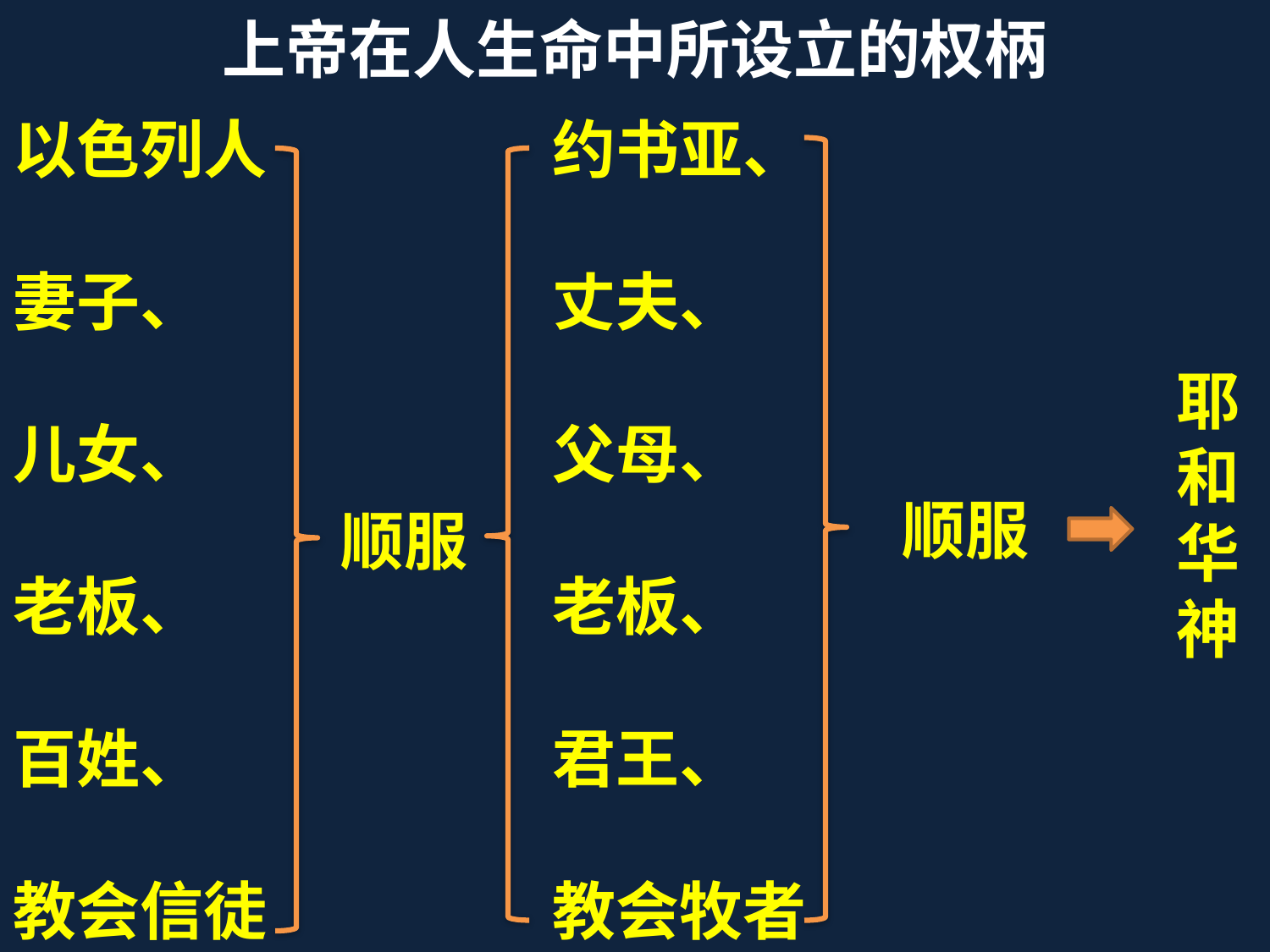

上帝在人生命中所设立的权柄
耶和华神
以色列人

妻子、

儿女、

老板、

百姓、

教会信徒
顺服
# 约书亚、 丈夫、 父母、 老板、 君王、 教会牧者
顺服